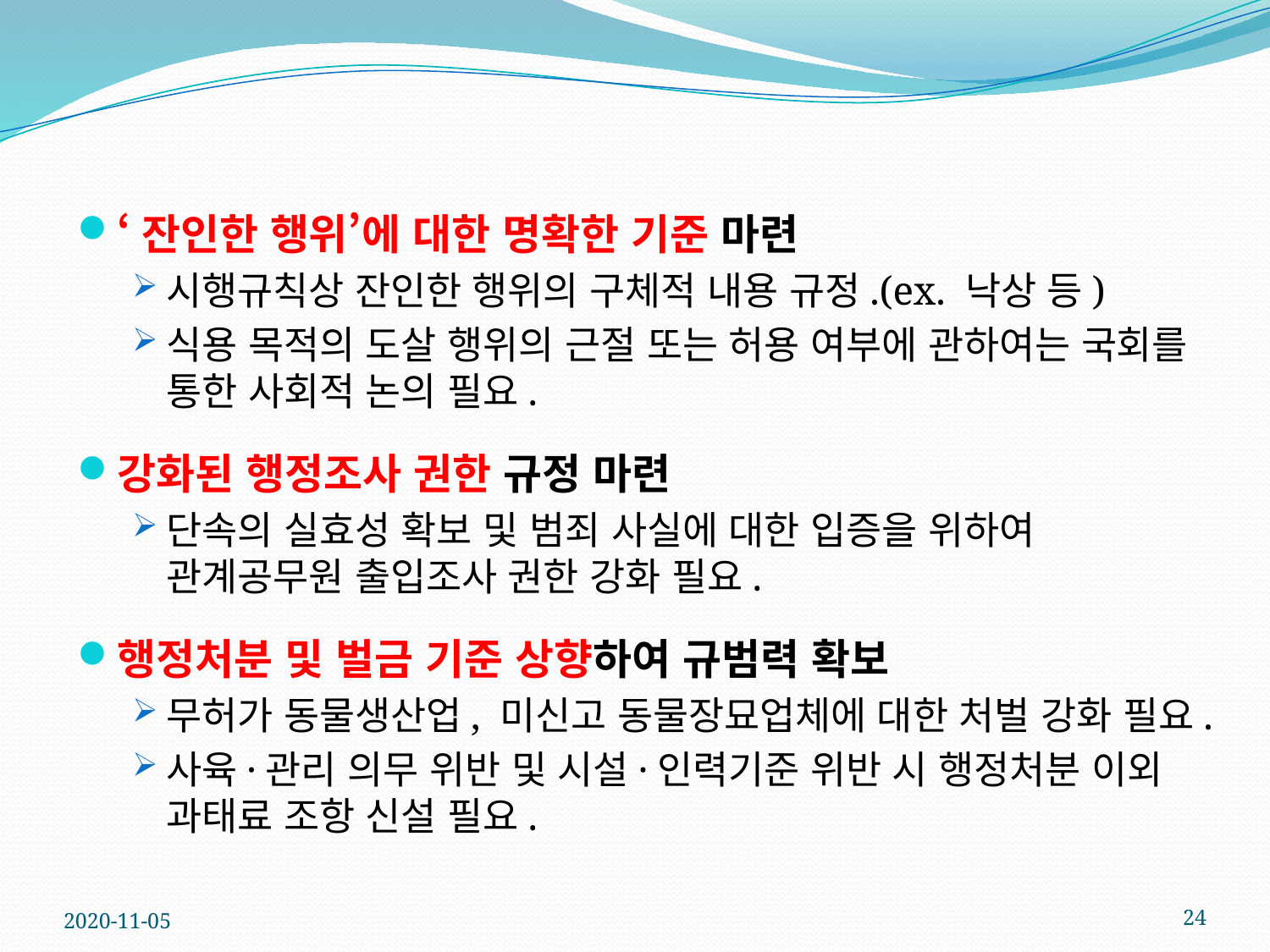

‘잔인한 행위’에 대한 명확한 기준 마련
시행규칙상 잔인한 행위의 구체적 내용 규정.(ex. 낙상 등)
식용 목적의 도살 행위의 근절 또는 허용 여부에 관하여는 국회를 통한 사회적 논의 필요.
강화된 행정조사 권한 규정 마련
단속의 실효성 확보 및 범죄 사실에 대한 입증을 위하여 관계공무원 출입조사 권한 강화 필요.
행정처분 및 벌금 기준 상향하여 규범력 확보
무허가 동물생산업, 미신고 동물장묘업체에 대한 처벌 강화 필요.
사육·관리 의무 위반 및 시설·인력기준 위반 시 행정처분 이외 과태료 조항 신설 필요.
2020-11-05
24